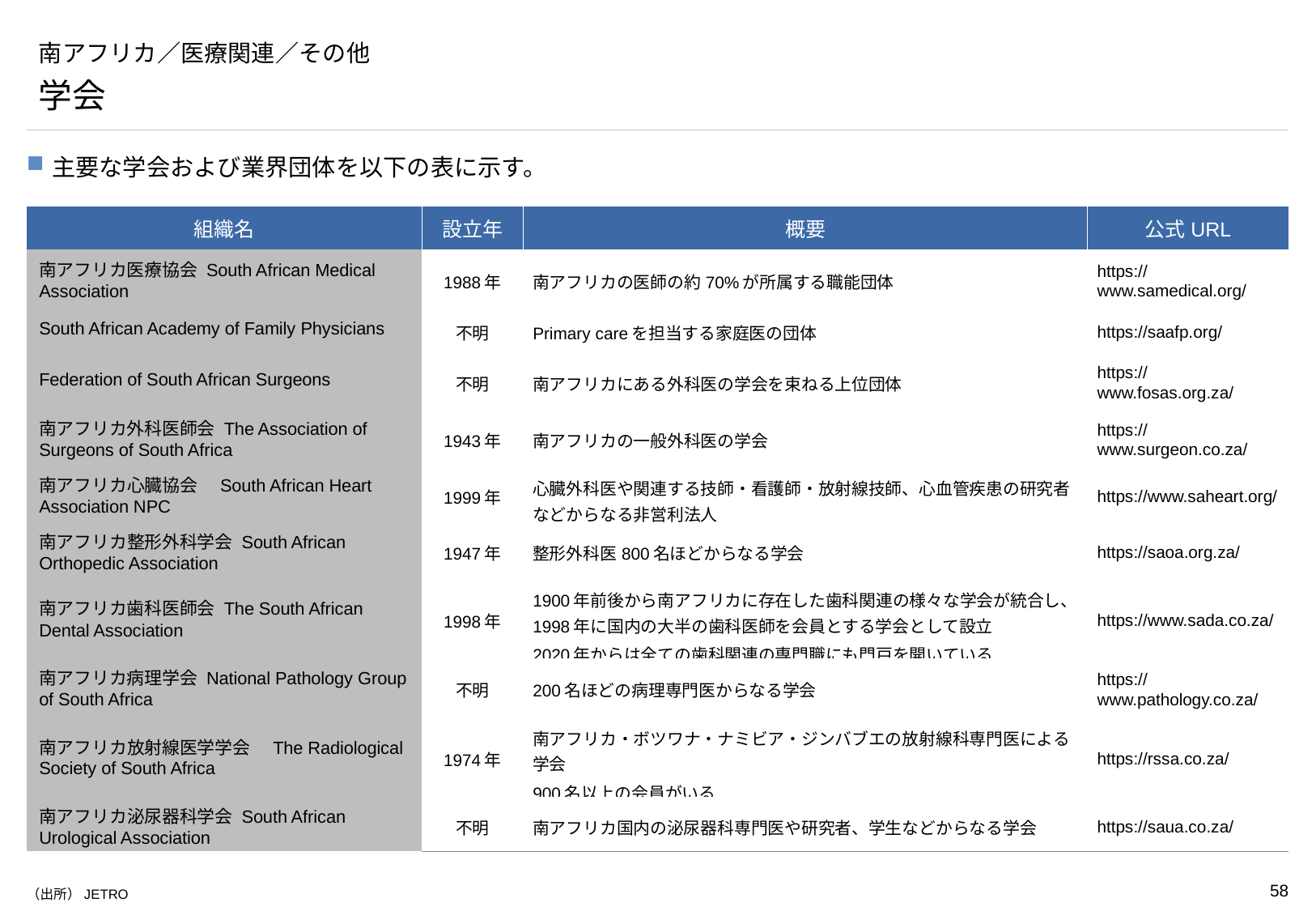

# 南アフリカ／医療関連／その他
学会
主要な学会および業界団体を以下の表に示す。
| 組織名 | 設立年 | 概要 | 公式URL |
| --- | --- | --- | --- |
| 南アフリカ医療協会 South African Medical Association | 1988年 | 南アフリカの医師の約70%が所属する職能団体 | https://www.samedical.org/ |
| South African Academy of Family Physicians | 不明 | Primary careを担当する家庭医の団体 | https://saafp.org/ |
| Federation of South African Surgeons | 不明 | 南アフリカにある外科医の学会を束ねる上位団体 | https://www.fosas.org.za/ |
| 南アフリカ外科医師会 The Association of Surgeons of South Africa | 1943年 | 南アフリカの一般外科医の学会 | https://www.surgeon.co.za/ |
| 南アフリカ心臓協会　South African Heart Association NPC | 1999年 | 心臓外科医や関連する技師・看護師・放射線技師、心血管疾患の研究者などからなる非営利法人 | https://www.saheart.org/ |
| 南アフリカ整形外科学会 South African Orthopedic Association | 1947年 | 整形外科医800名ほどからなる学会 | https://saoa.org.za/ |
| 南アフリカ歯科医師会 The South African Dental Association | 1998年 | 1900年前後から南アフリカに存在した歯科関連の様々な学会が統合し、1998年に国内の大半の歯科医師を会員とする学会として設立 2020年からは全ての歯科関連の専門職にも門戸を開いている | https://www.sada.co.za/ |
| 南アフリカ病理学会 National Pathology Group of South Africa | 不明 | 200名ほどの病理専門医からなる学会 | https://www.pathology.co.za/ |
| 南アフリカ放射線医学学会　The Radiological Society of South Africa | 1974年 | 南アフリカ・ボツワナ・ナミビア・ジンバブエの放射線科専門医による学会 900名以上の会員がいる | https://rssa.co.za/ |
| 南アフリカ泌尿器科学会 South African Urological Association | 不明 | 南アフリカ国内の泌尿器科専門医や研究者、学生などからなる学会 | https://saua.co.za/ |
（出所）JETRO